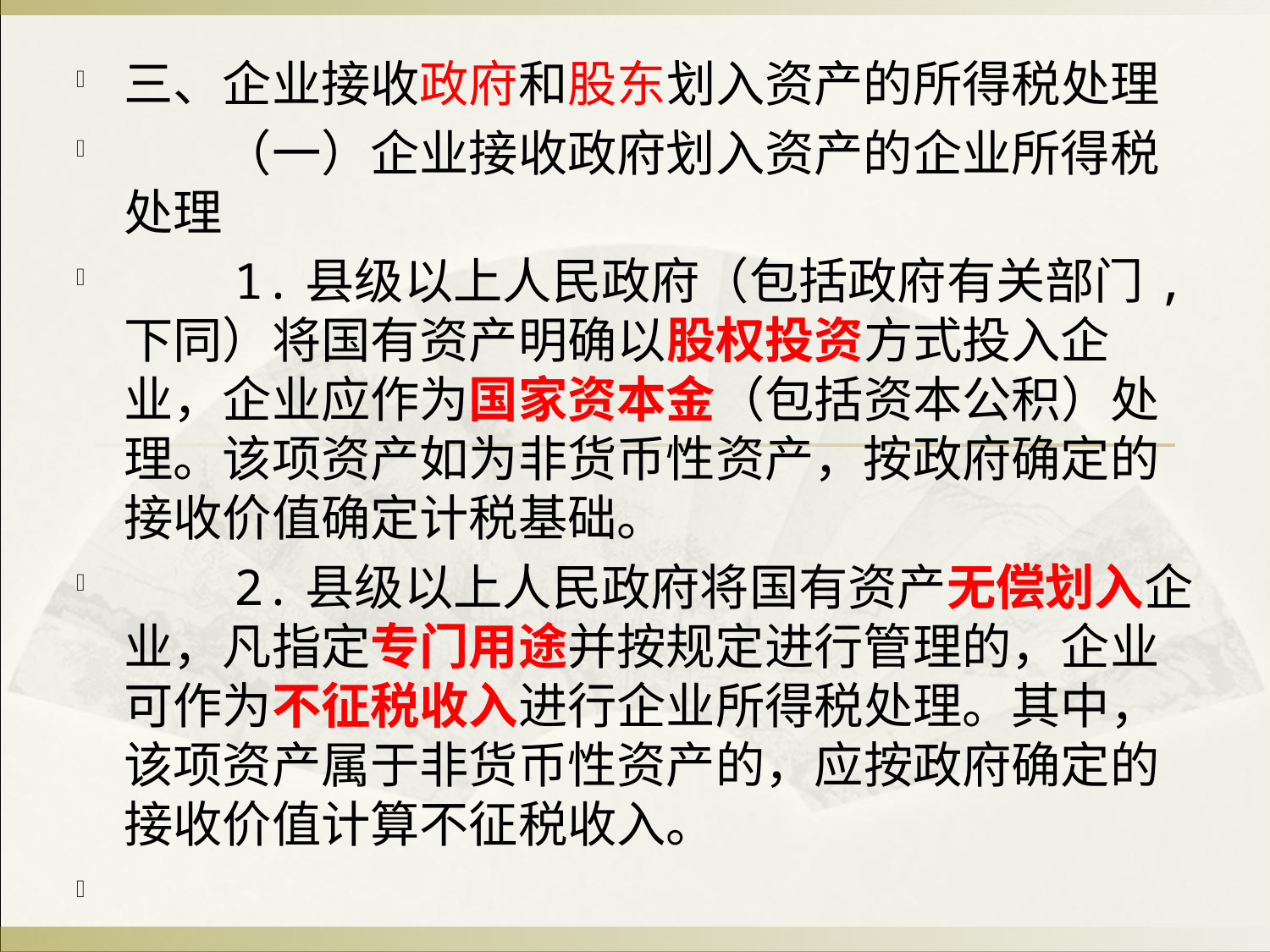

三、企业接收政府和股东划入资产的所得税处理
　　（一）企业接收政府划入资产的企业所得税处理
　　1.县级以上人民政府（包括政府有关部门,下同）将国有资产明确以股权投资方式投入企业，企业应作为国家资本金（包括资本公积）处理。该项资产如为非货币性资产，按政府确定的接收价值确定计税基础。
　　2.县级以上人民政府将国有资产无偿划入企业，凡指定专门用途并按规定进行管理的，企业可作为不征税收入进行企业所得税处理。其中，该项资产属于非货币性资产的，应按政府确定的接收价值计算不征税收入。